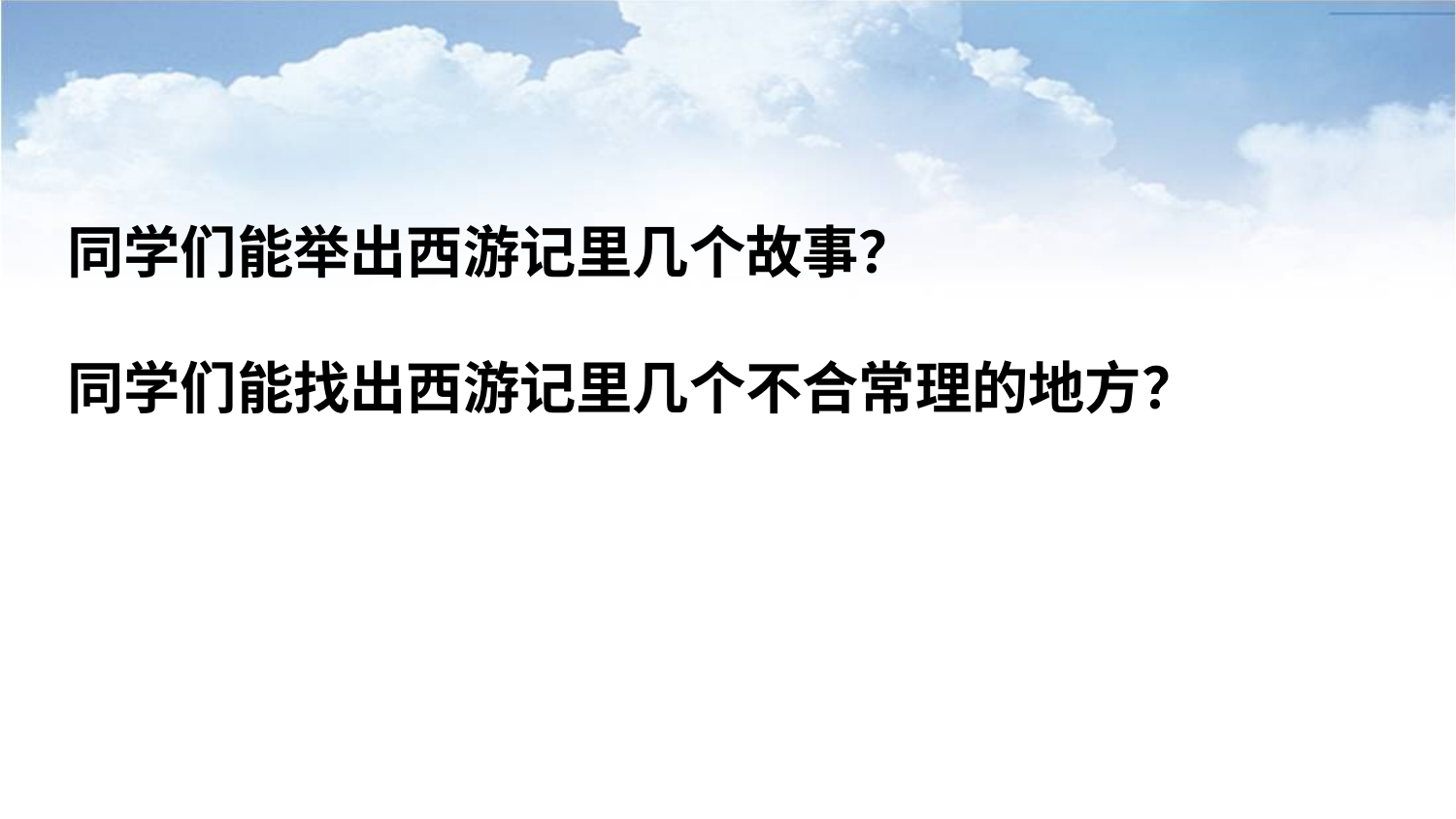

同学们能举出西游记里几个故事？

同学们能找出西游记里几个不合常理的地方？